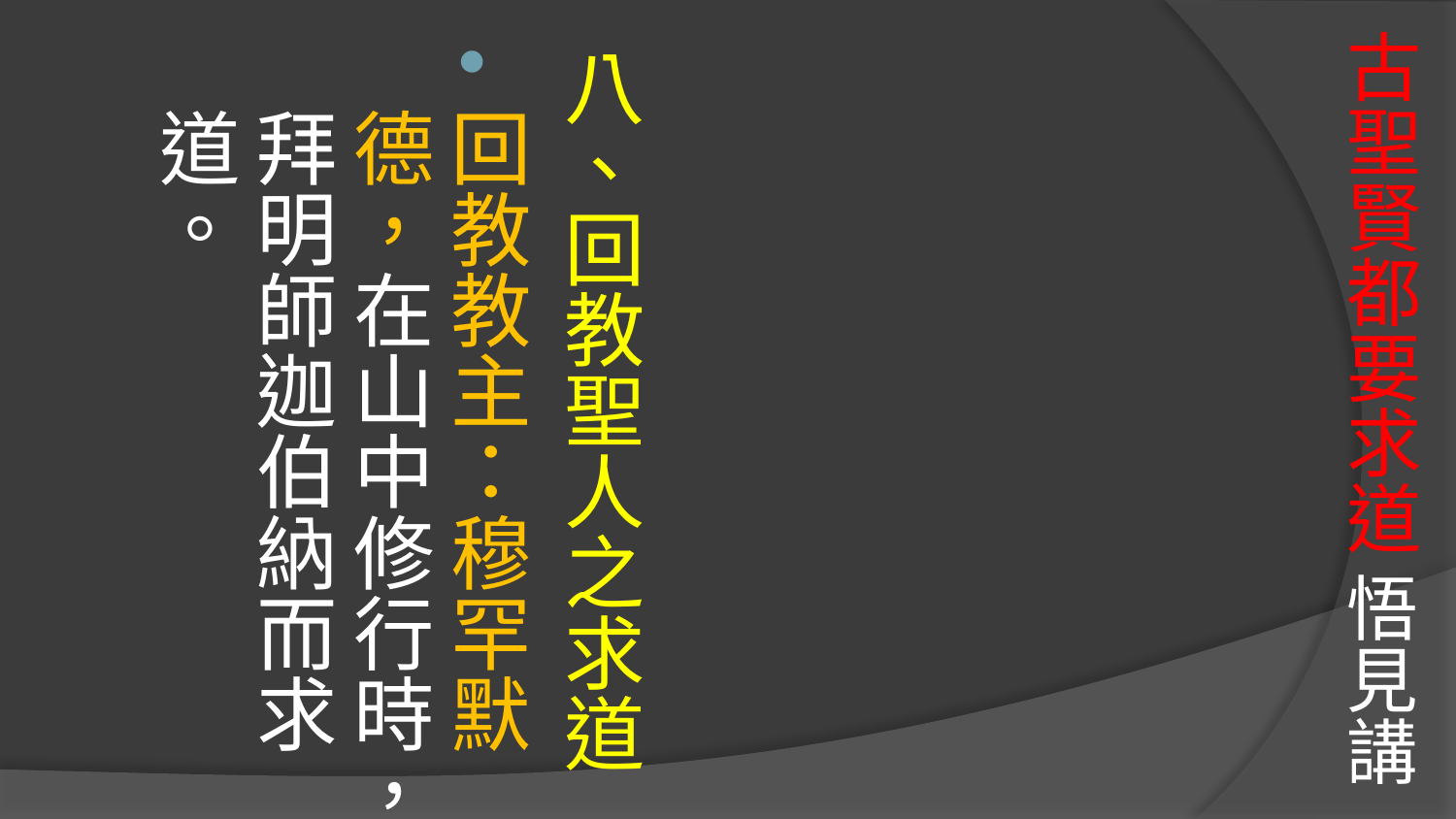

# 古聖賢都要求道 悟見講
八、回教聖人之求道
回教教主：穆罕默德，在山中修行時，拜明師迦伯納而求道。